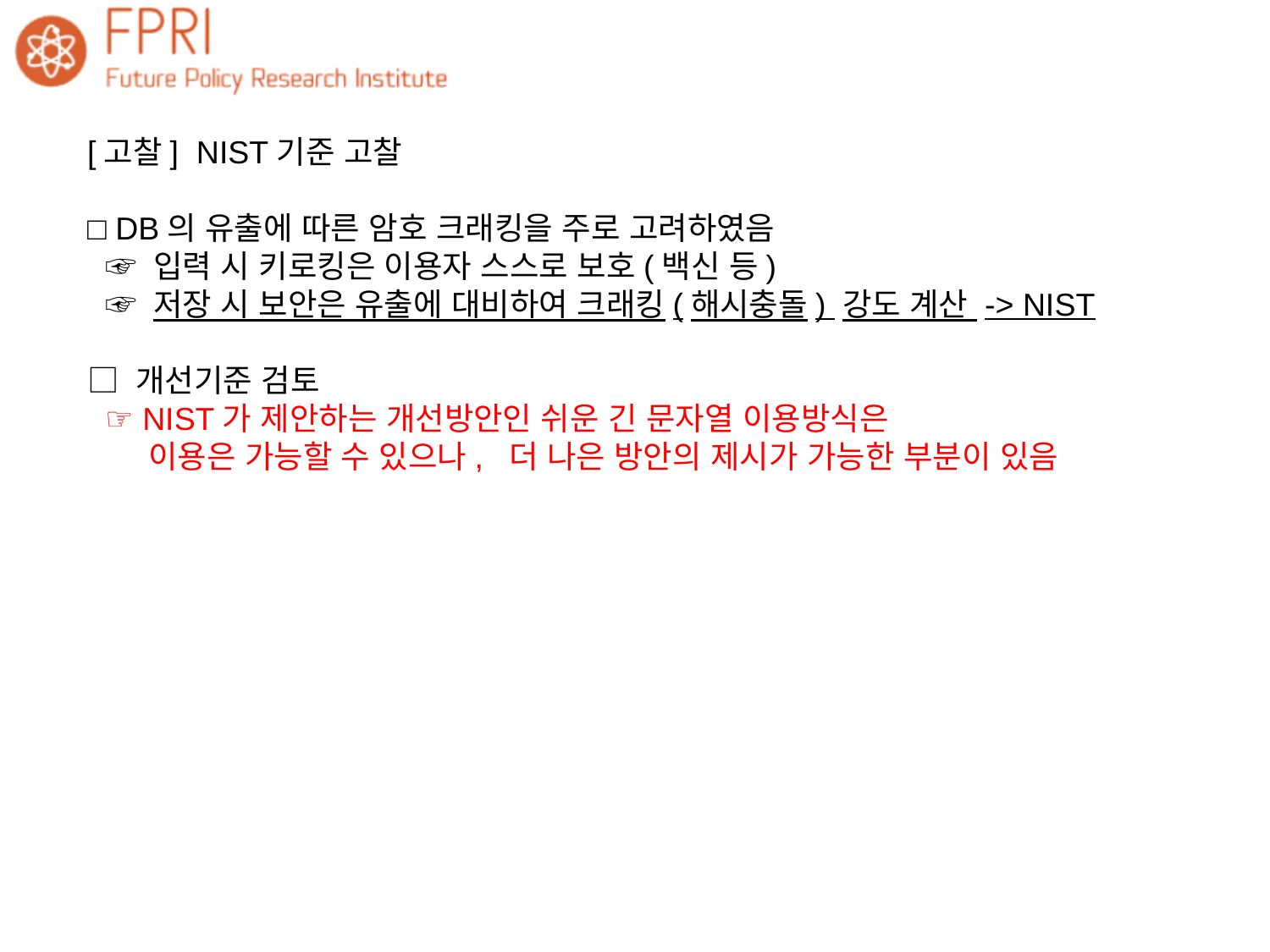

[고찰]  NIST기준 고찰

□ DB의 유출에 따른 암호 크래킹을 주로 고려하였음
  ☞ 입력 시 키로킹은 이용자 스스로 보호(백신 등)
  ☞ 저장 시 보안은 유출에 대비하여 크래킹(해시충돌) 강도 계산 -> NIST

□ 개선기준 검토
  ☞ NIST가 제안하는 개선방안인 쉬운 긴 문자열 이용방식은
      이용은 가능할 수 있으나,  더 나은 방안의 제시가 가능한 부분이 있음